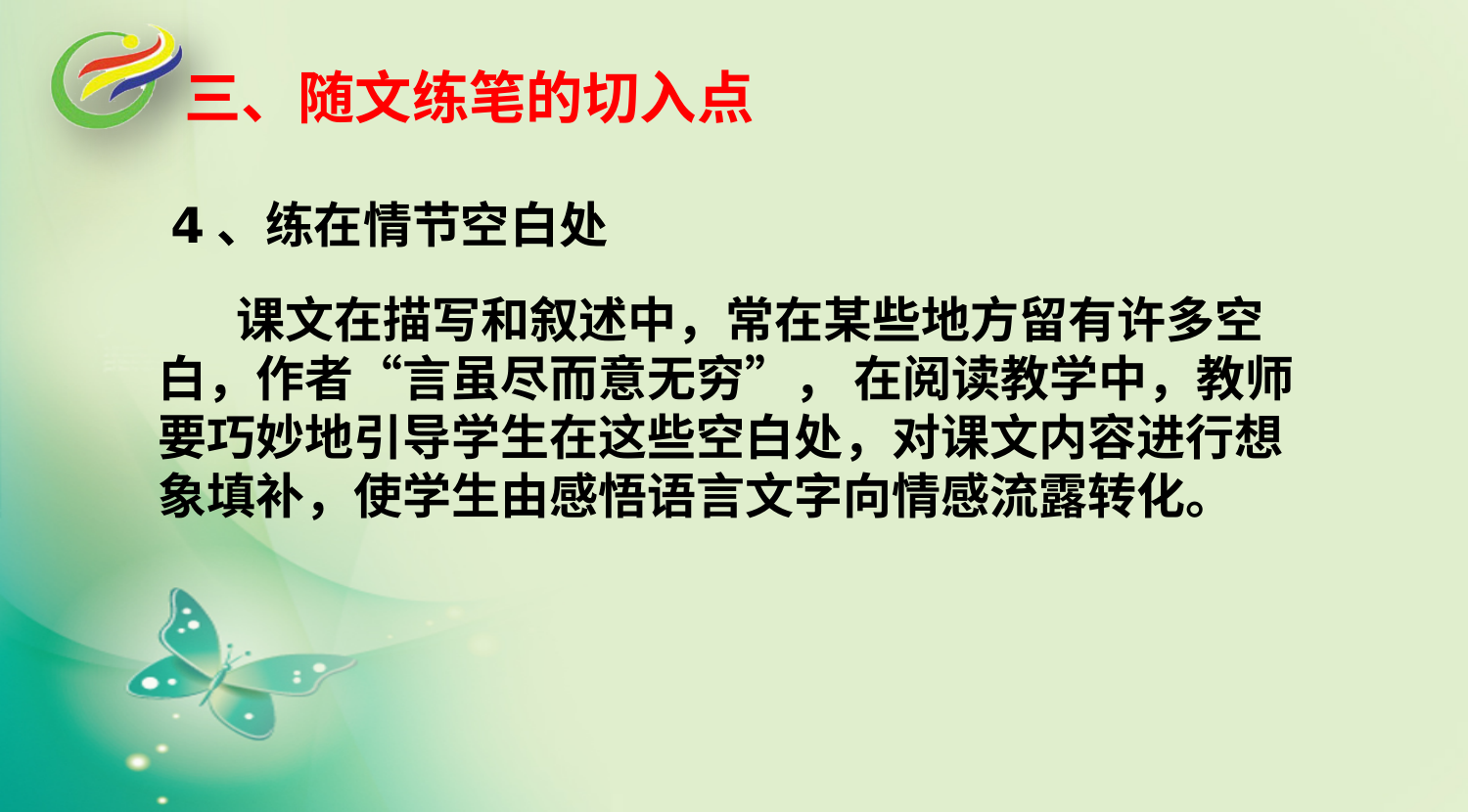

三、随文练笔的切入点
4、练在情节空白处
      课文在描写和叙述中，常在某些地方留有许多空白，作者“言虽尽而意无穷”， 在阅读教学中，教师要巧妙地引导学生在这些空白处，对课文内容进行想象填补，使学生由感悟语言文字向情感流露转化。